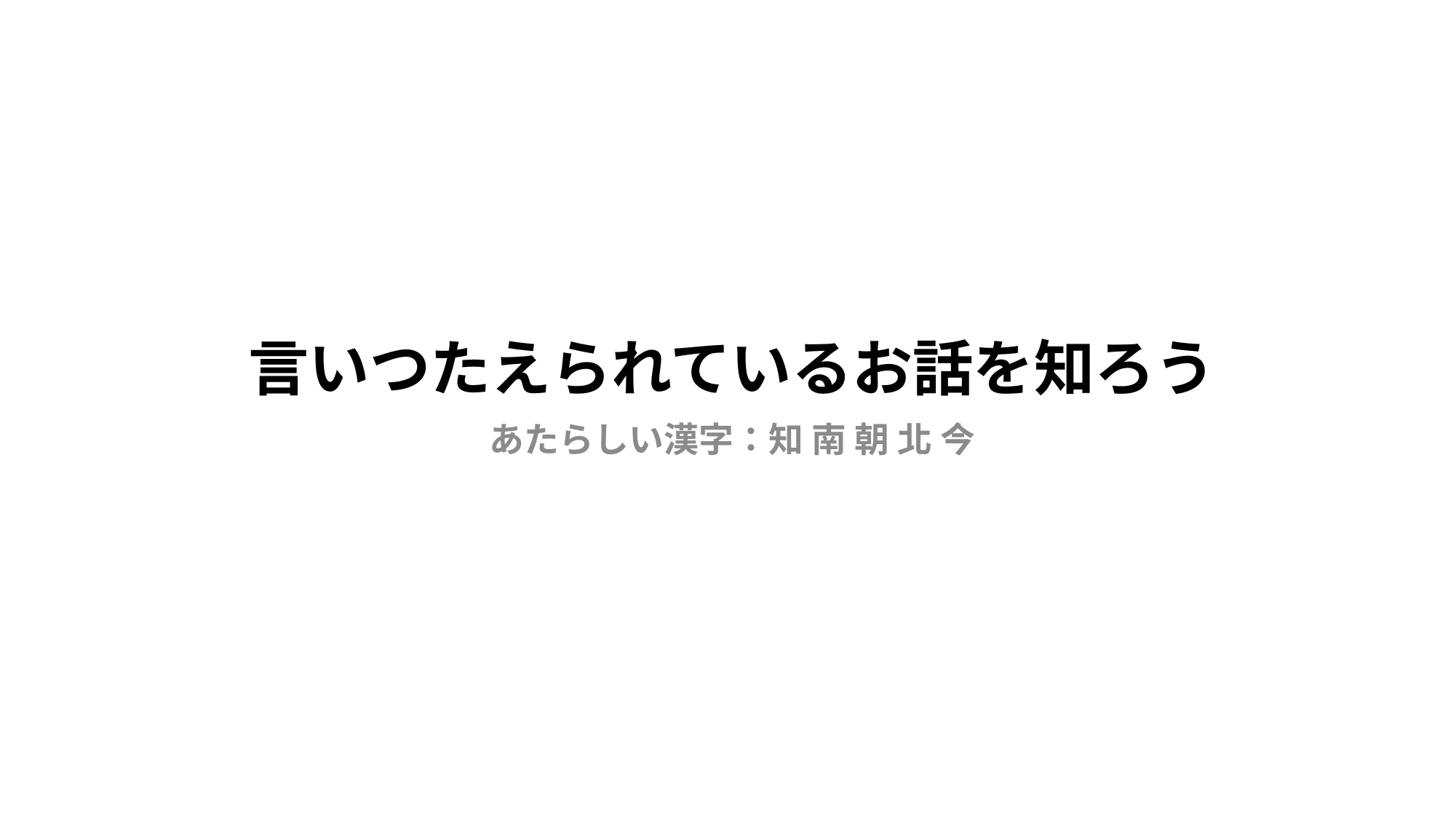

# 言いつたえられているお話を知ろう
あたらしい漢字：知 南 朝 北 今